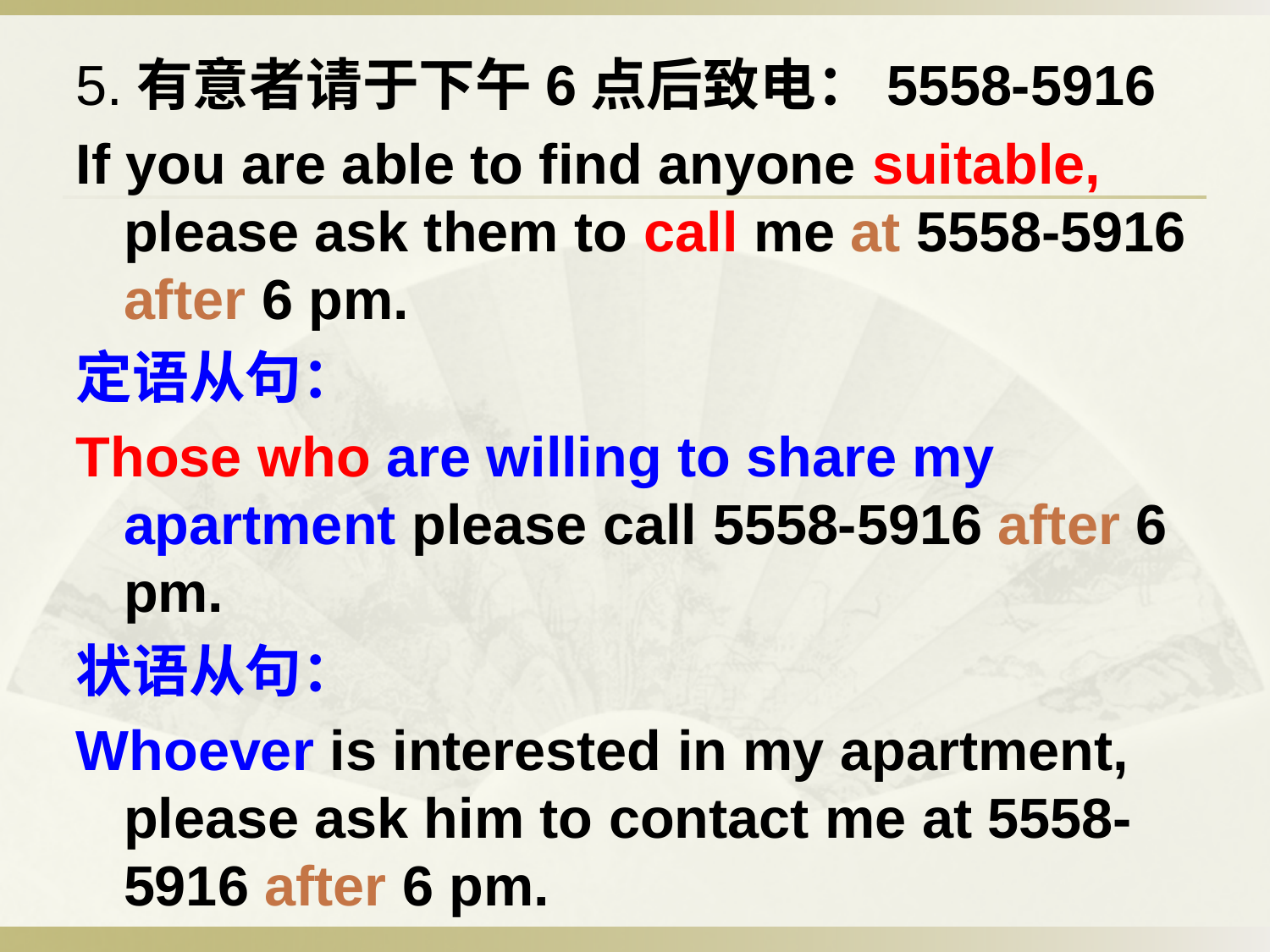

5.有意者请于下午6点后致电：5558-5916
If you are able to find anyone suitable, please ask them to call me at 5558-5916 after 6 pm.
定语从句：
Those who are willing to share my apartment please call 5558-5916 after 6 pm.
状语从句：
Whoever is interested in my apartment, please ask him to contact me at 5558-5916 after 6 pm.